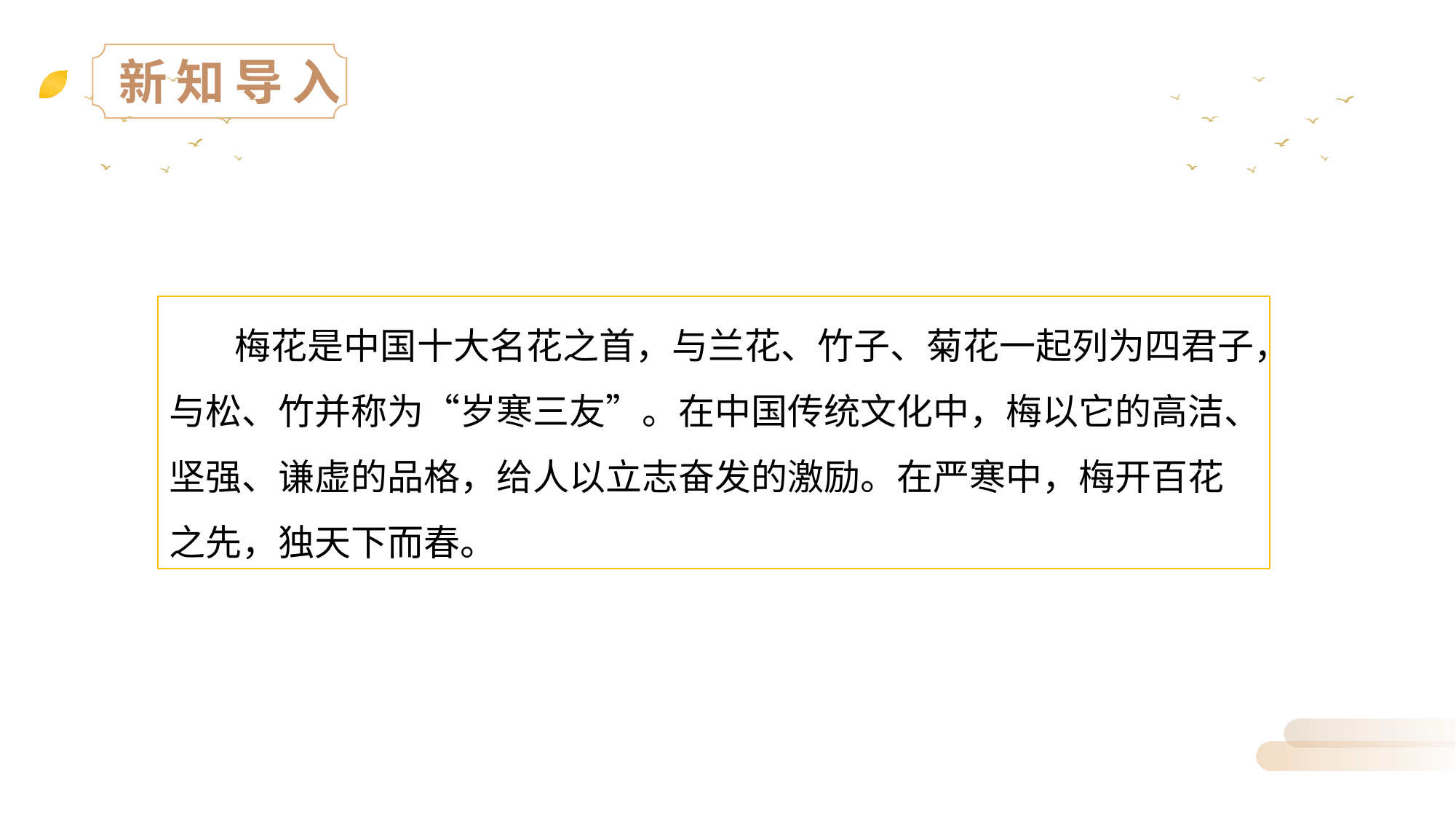

新知导入
       梅花是中国十大名花之首，与兰花、竹子、菊花一起列为四君子，与松、竹并称为“岁寒三友”。在中国传统文化中，梅以它的高洁、坚强、谦虚的品格，给人以立志奋发的激励。在严寒中，梅开百花之先，独天下而春。